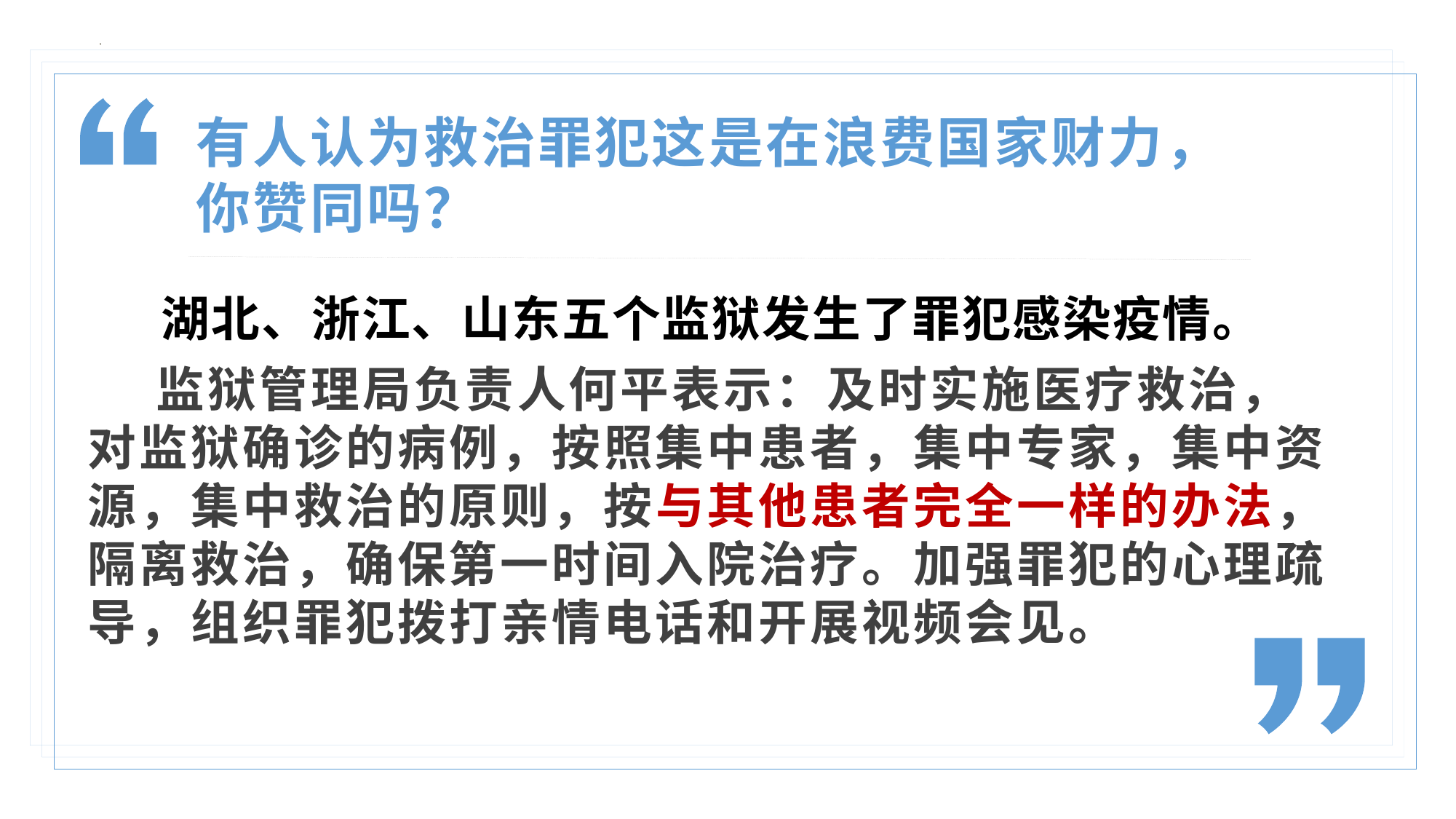

有人认为救治罪犯这是在浪费国家财力，
你赞同吗？
     湖北、浙江、山东五个监狱发生了罪犯感染疫情。
    监狱管理局负责人何平表示：及时实施医疗救治，对监狱确诊的病例，按照集中患者，集中专家，集中资源，集中救治的原则，按与其他患者完全一样的办法，隔离救治，确保第一时间入院治疗。加强罪犯的心理疏导，组织罪犯拨打亲情电话和开展视频会见。